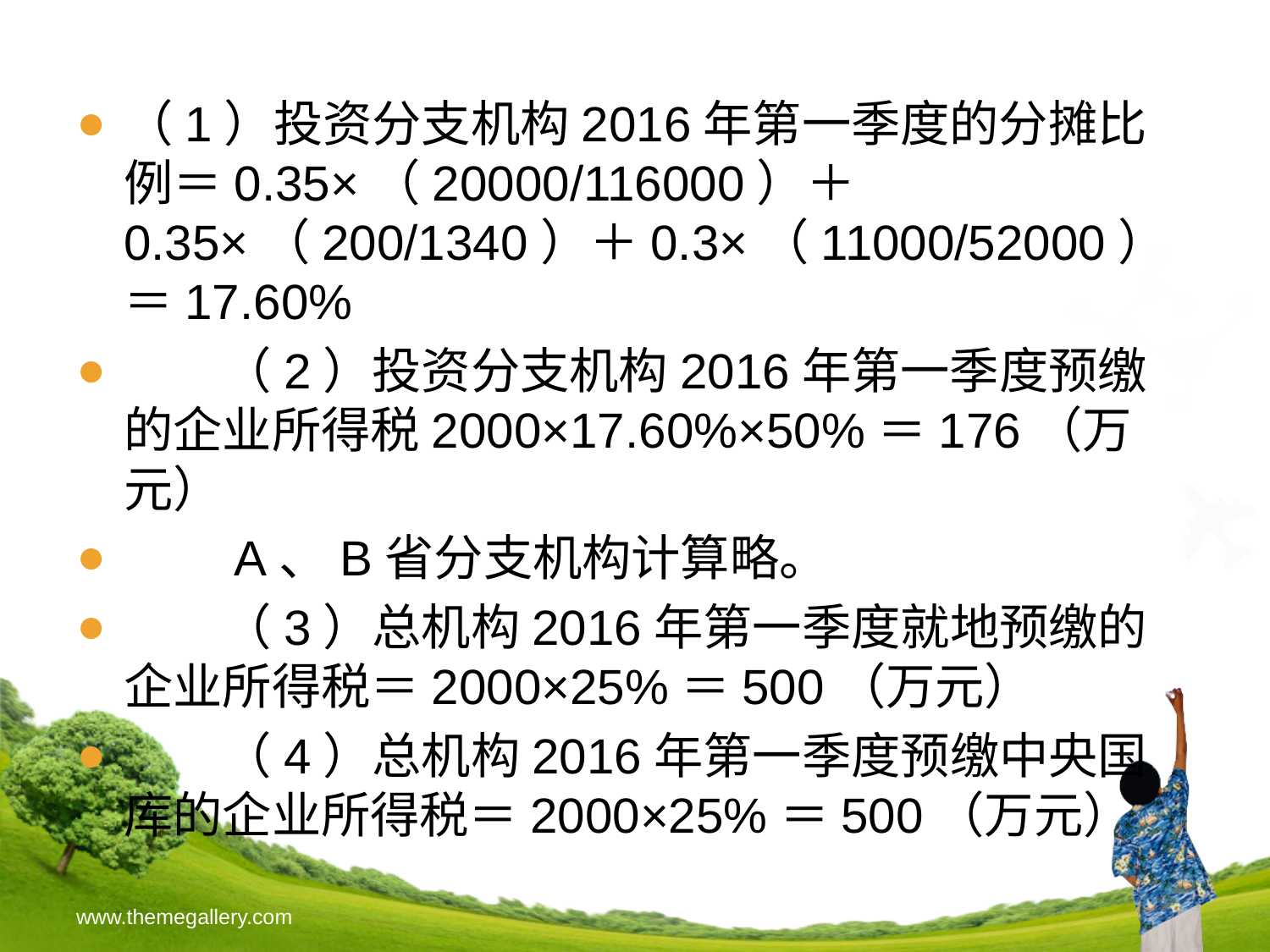

（1）投资分支机构2016年第一季度的分摊比例＝0.35×（20000/116000）＋0.35×（200/1340）＋0.3×（11000/52000）＝17.60%
　　（2）投资分支机构2016年第一季度预缴的企业所得税2000×17.60%×50%＝176（万元）
　　A、B省分支机构计算略。
　　（3）总机构2016年第一季度就地预缴的企业所得税＝2000×25%＝500（万元）
　　（4）总机构2016年第一季度预缴中央国库的企业所得税＝2000×25%＝500（万元）

www.themegallery.com